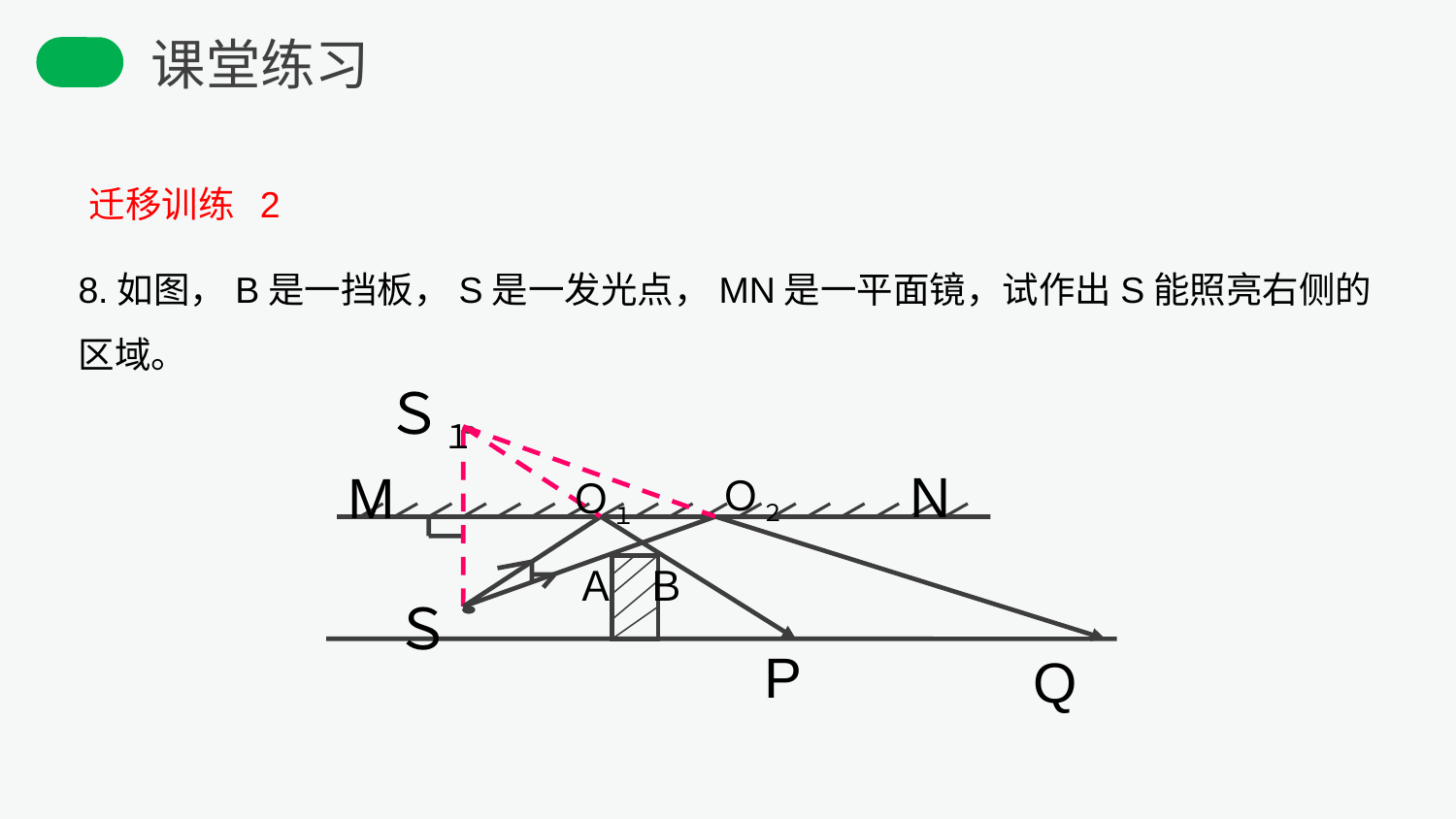

课堂练习
迁移训练  2
8.如图，B是一挡板，S是一发光点，MN是一平面镜，试作出S能照亮右侧的区域。
Ｓ１

Ｏ１
P

Q
N
M
Ｏ２

Ａ

Ｂ

Ｓ